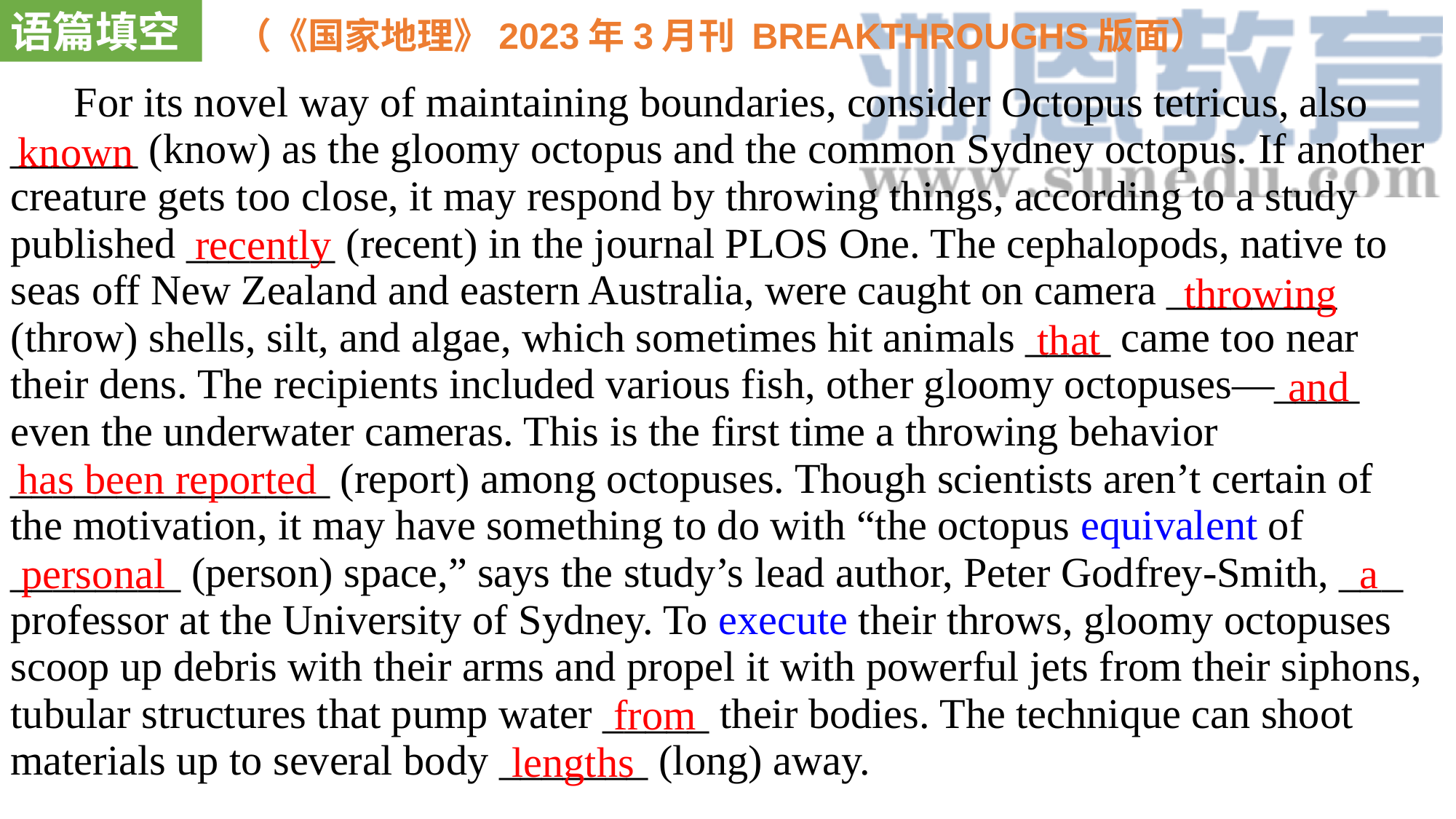

语篇填空
（《国家地理》2023年3月刊 BREAKTHROUGHS版面）
      For its novel way of maintaining boundaries, consider Octopus tetricus, also ______ (know) as the gloomy octopus and the common Sydney octopus. If another creature gets too close, it may respond by throwing things, according to a study published _______ (recent) in the journal PLOS One. The cephalopods, native to seas off New Zealand and eastern Australia, were caught on camera ________ (throw) shells, silt, and algae, which sometimes hit animals ____ came too near their dens. The recipients included various fish, other gloomy octopuses—____ even the underwater cameras. This is the first time a throwing behavior _______________ (report) among octopuses. Though scientists aren’t certain of the motivation, it may have something to do with “the octopus equivalent of ________ (person) space,” says the study’s lead author, Peter Godfrey-Smith, ___ professor at the University of Sydney. To execute their throws, gloomy octopuses scoop up debris with their arms and propel it with powerful jets from their siphons, tubular structures that pump water _____ their bodies. The technique can shoot materials up to several body _______ (long) away.
known
recently
 throwing
that
 and
has been reported
personal
a
from
lengths